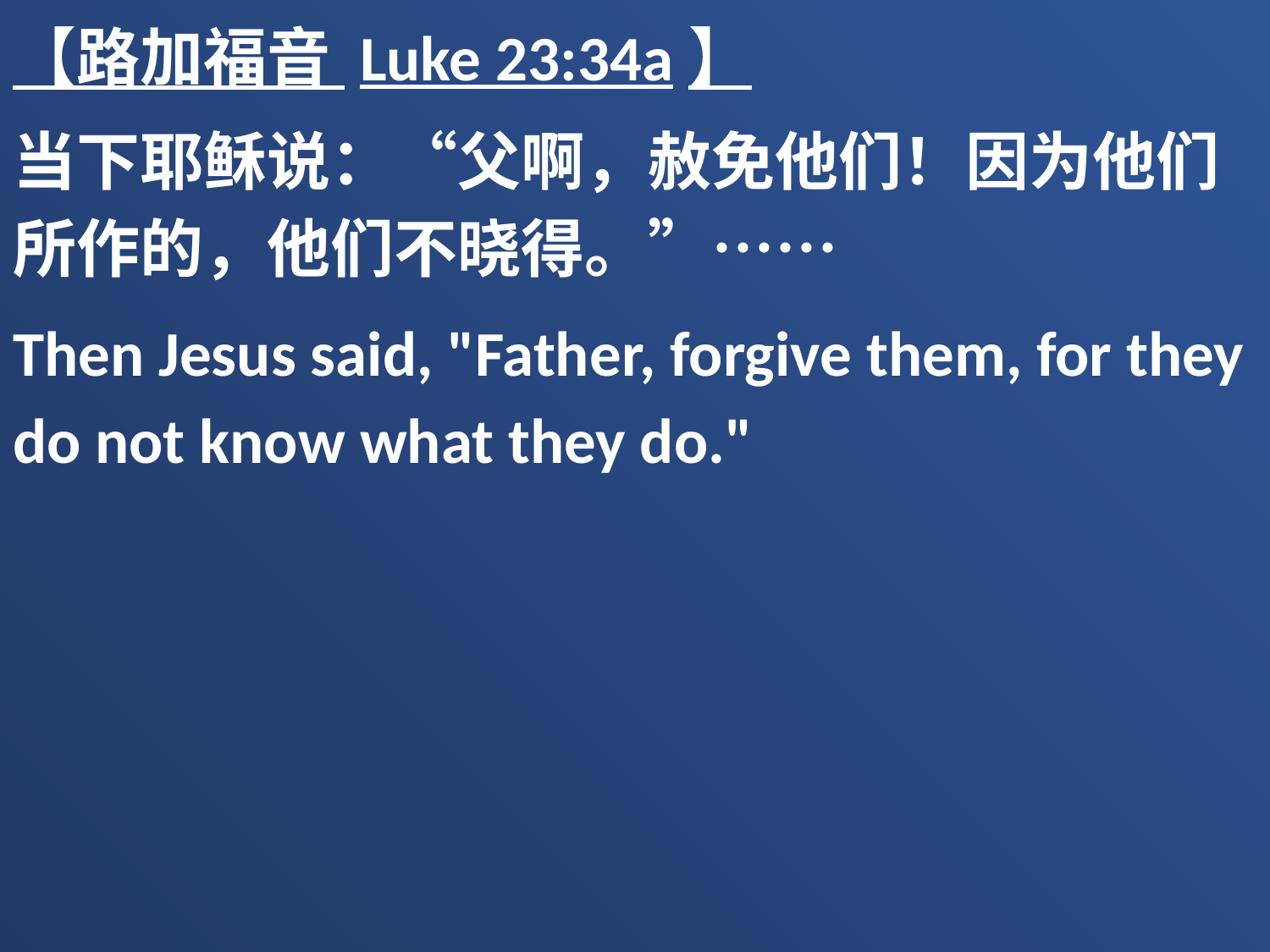

【路加福音 Luke 23:34a】
当下耶稣说：“父啊，赦免他们！因为他们所作的，他们不晓得。”……
Then Jesus said, "Father, forgive them, for they do not know what they do."